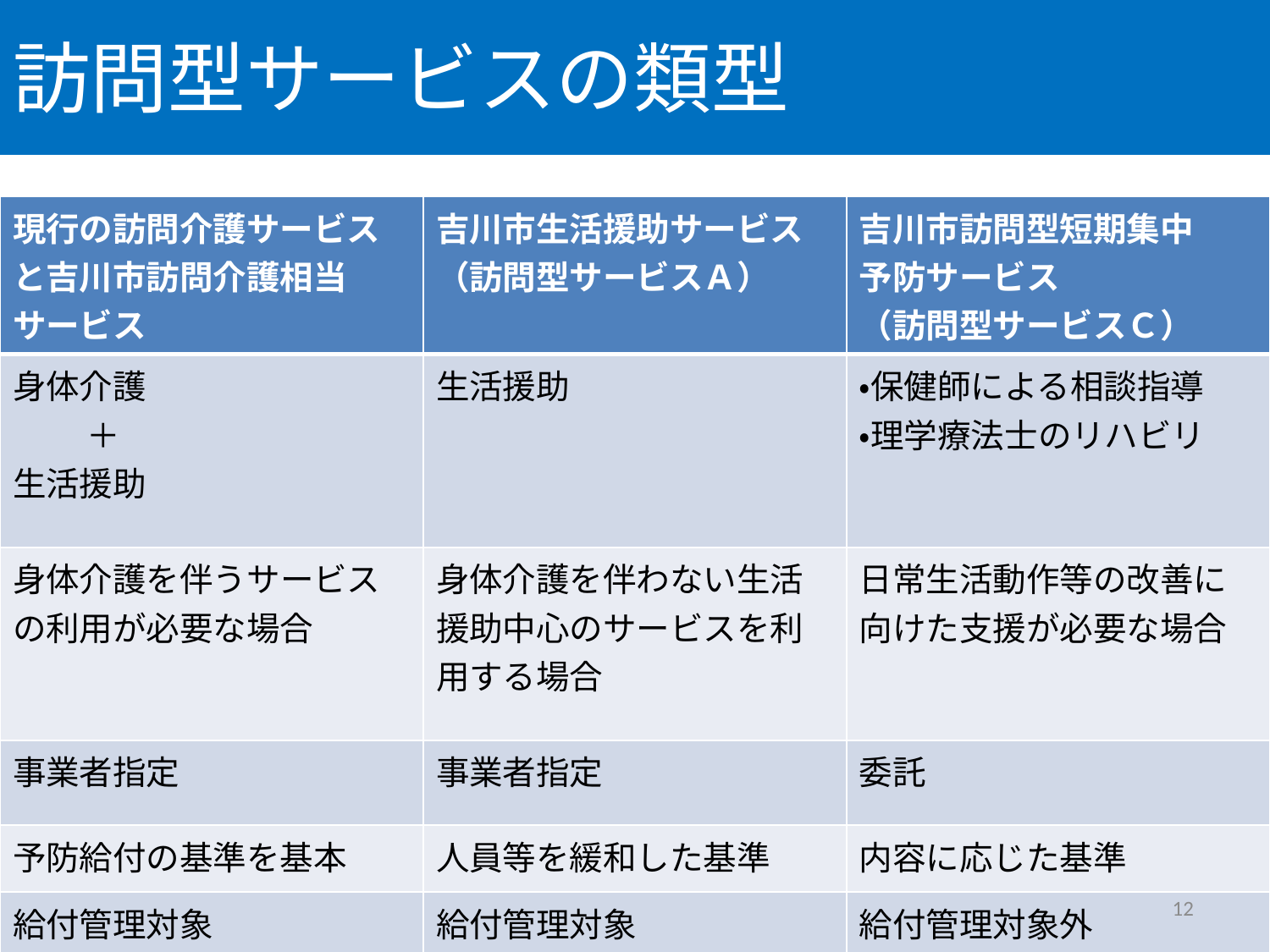

# 訪問型サービスの類型
| 現行の訪問介護サービス と吉川市訪問介護相当 サービス | 吉川市生活援助サービス （訪問型サービスＡ） | 吉川市訪問型短期集中 予防サービス （訪問型サービスＣ） |
| --- | --- | --- |
| 身体介護 　　 ＋ 生活援助 | 生活援助 | ・保健師による相談指導 ・理学療法士のリハビリ |
| 身体介護を伴うサービスの利用が必要な場合 | 身体介護を伴わない生活援助中心のサービスを利用する場合 | 日常生活動作等の改善に向けた支援が必要な場合 |
| 事業者指定 | 事業者指定 | 委託 |
| 予防給付の基準を基本 | 人員等を緩和した基準 | 内容に応じた基準 |
| 給付管理対象 | 給付管理対象 | 給付管理対象外 |
12